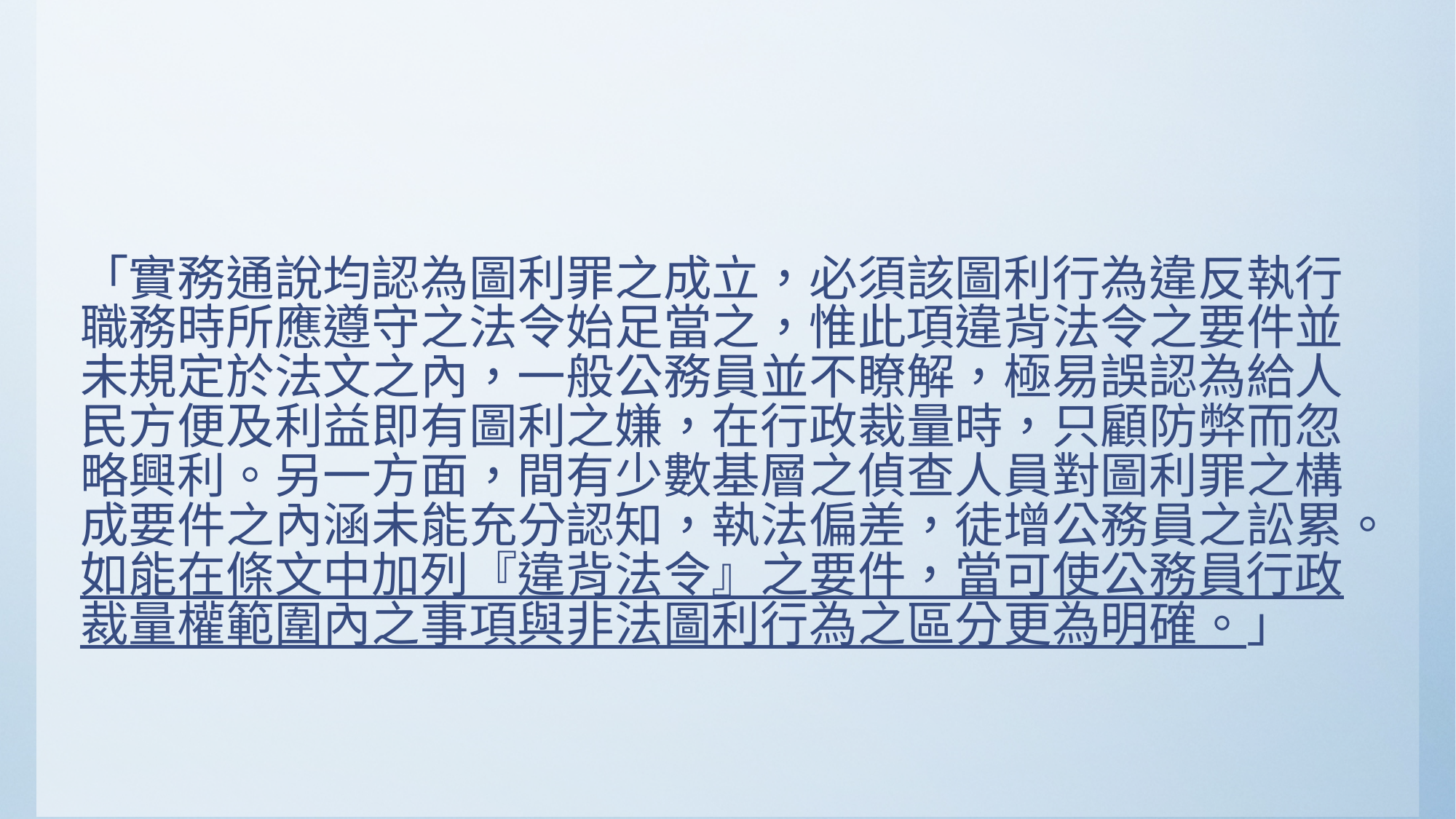

「實務通說均認為圖利罪之成立，必須該圖利行為違反執行職務時所應遵守之法令始足當之，惟此項違背法令之要件並未規定於法文之內，一般公務員並不瞭解，極易誤認為給人民方便及利益即有圖利之嫌，在行政裁量時，只顧防弊而忽略興利。另一方面，間有少數基層之偵查人員對圖利罪之構成要件之內涵未能充分認知，執法偏差，徒增公務員之訟累。如能在條文中加列『違背法令』之要件，當可使公務員行政裁量權範圍內之事項與非法圖利行為之區分更為明確。」